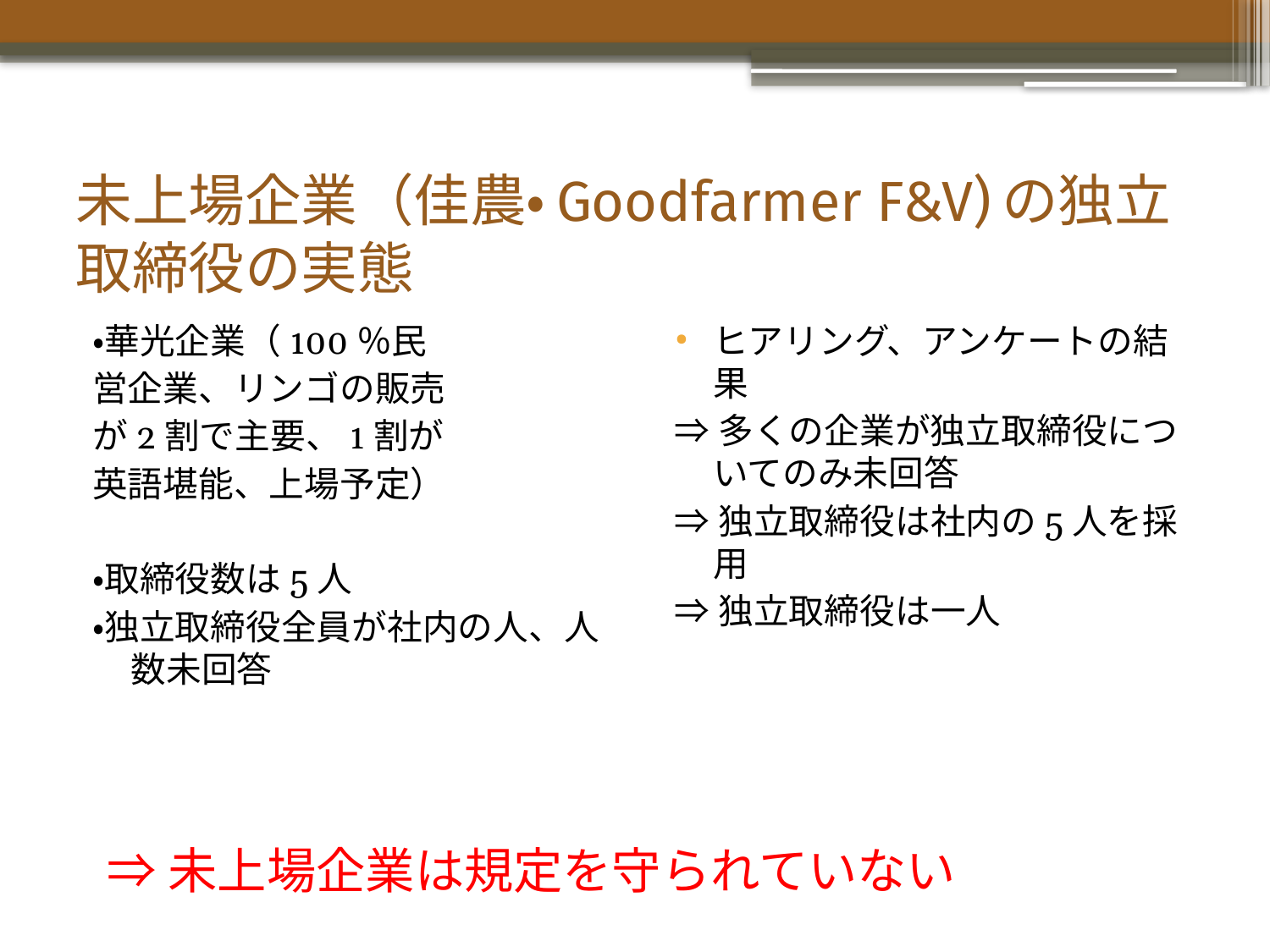

# 未上場企業（佳農・Goodfarmer F&V)の独立取締役の実態
・華光企業（100％民
営企業、リンゴの販売
が2割で主要、1割が
英語堪能、上場予定）

・取締役数は5人
・独立取締役全員が社内の人、人数未回答

ヒアリング、アンケートの結果
⇒多くの企業が独立取締役についてのみ未回答
⇒独立取締役は社内の5人を採用
⇒独立取締役は一人

⇒未上場企業は規定を守られていない